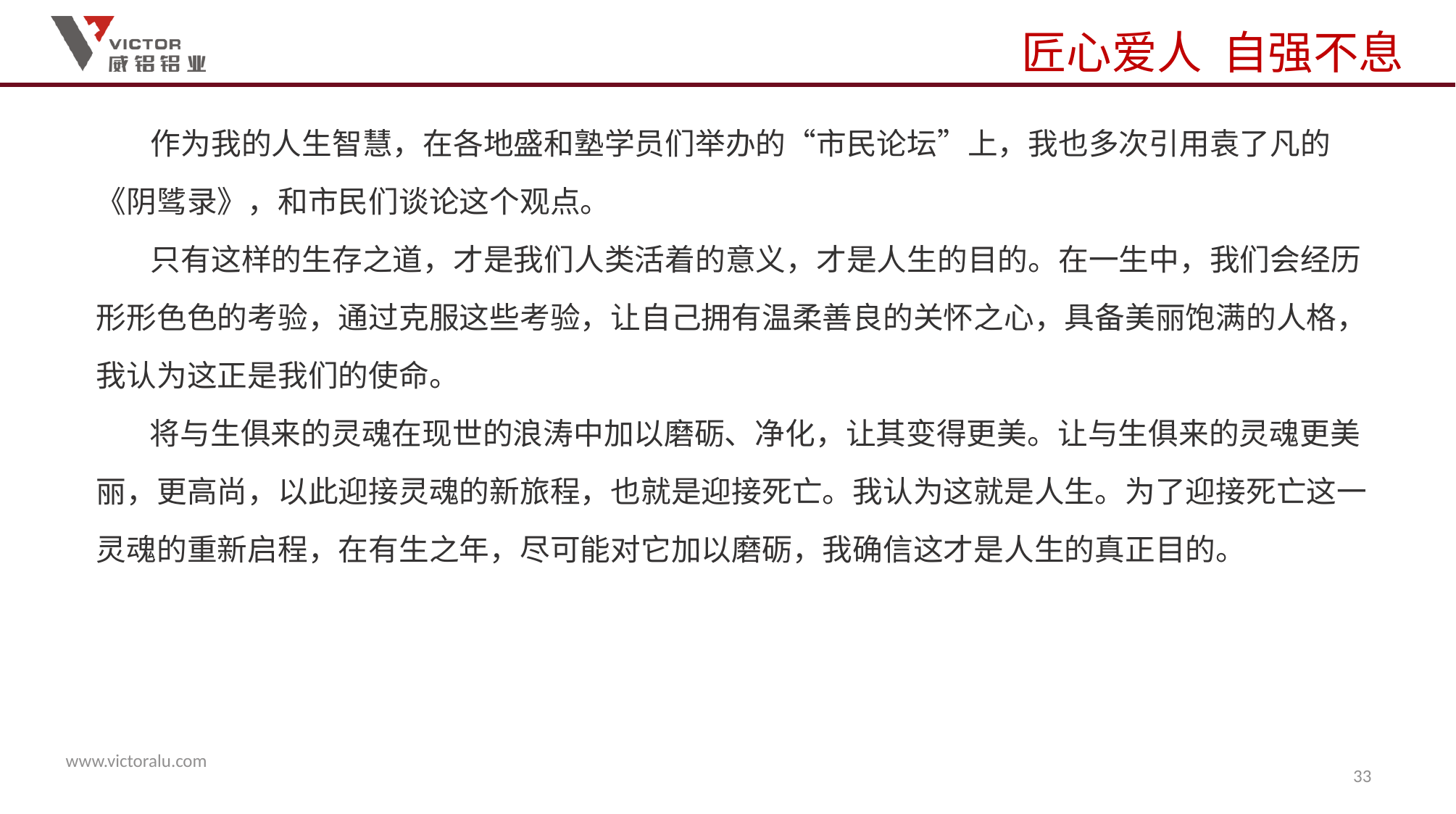

作为我的人生智慧，在各地盛和塾学员们举办的“市民论坛”上，我也多次引用袁了凡的《阴骘录》，和市民们谈论这个观点。
只有这样的生存之道，才是我们人类活着的意义，才是人生的目的。在一生中，我们会经历形形色色的考验，通过克服这些考验，让自己拥有温柔善良的关怀之心，具备美丽饱满的人格，我认为这正是我们的使命。
        将与生俱来的灵魂在现世的浪涛中加以磨砺、净化，让其变得更美。让与生俱来的灵魂更美丽，更高尚，以此迎接灵魂的新旅程，也就是迎接死亡。我认为这就是人生。为了迎接死亡这一灵魂的重新启程，在有生之年，尽可能对它加以磨砺，我确信这才是人生的真正目的。

33